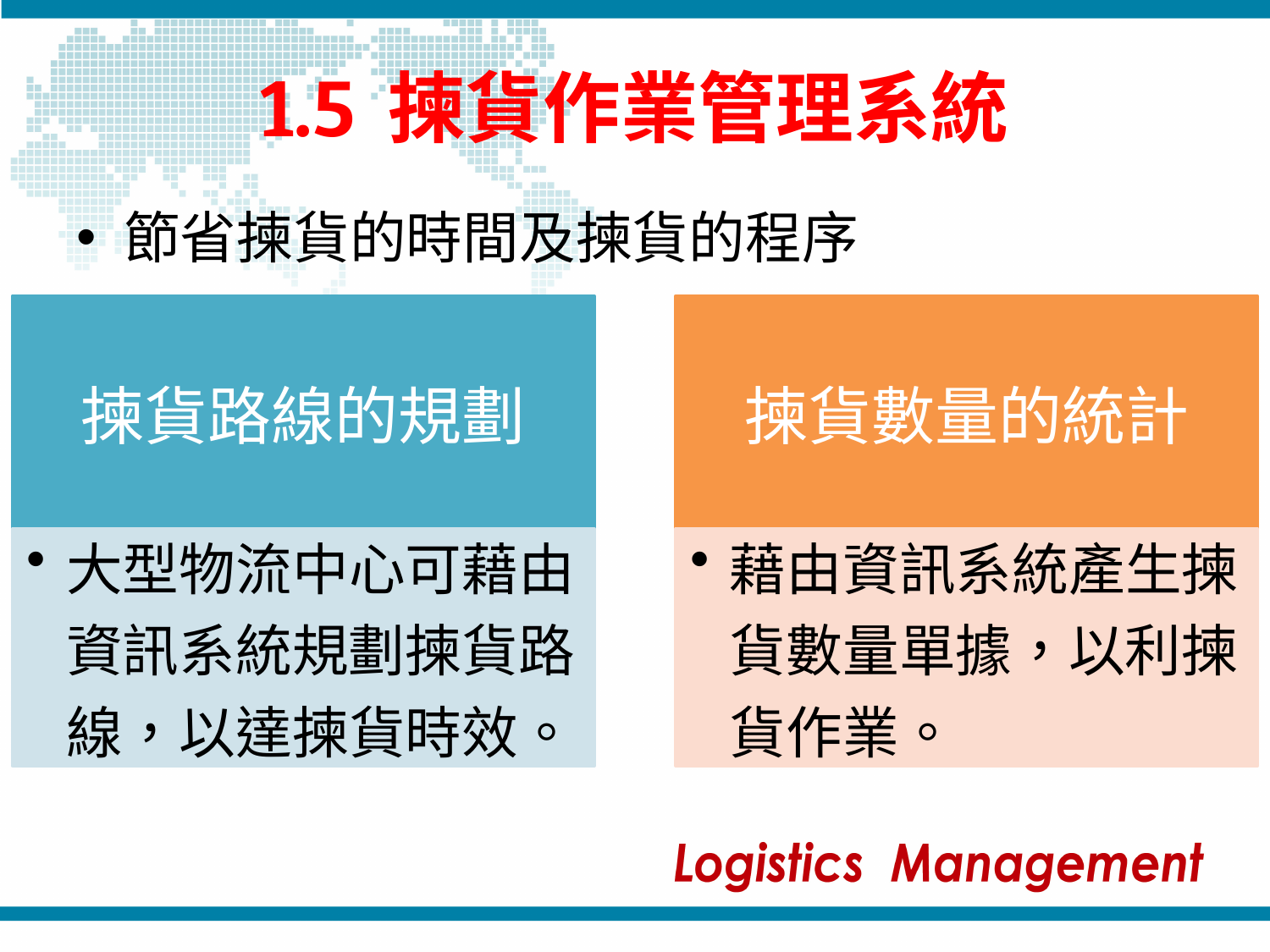

# 1.5 揀貨作業管理系統
節省揀貨的時間及揀貨的程序

揀貨路線的規劃
揀貨數量的統計